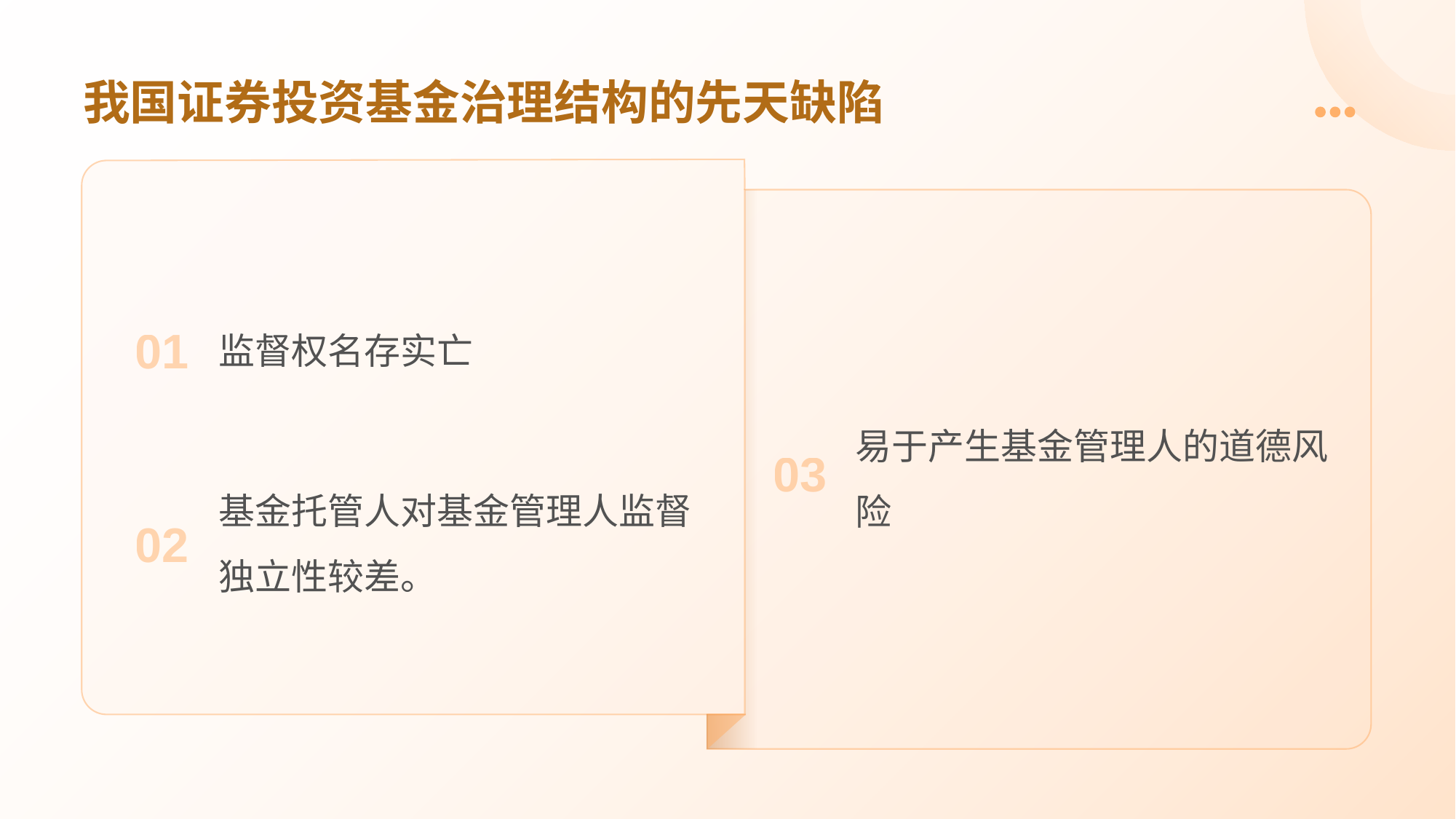

# 我国证券投资基金治理结构的先天缺陷

监督权名存实亡
01
易于产生基金管理人的道德风险
03
基金托管人对基金管理人监督独立性较差。
02